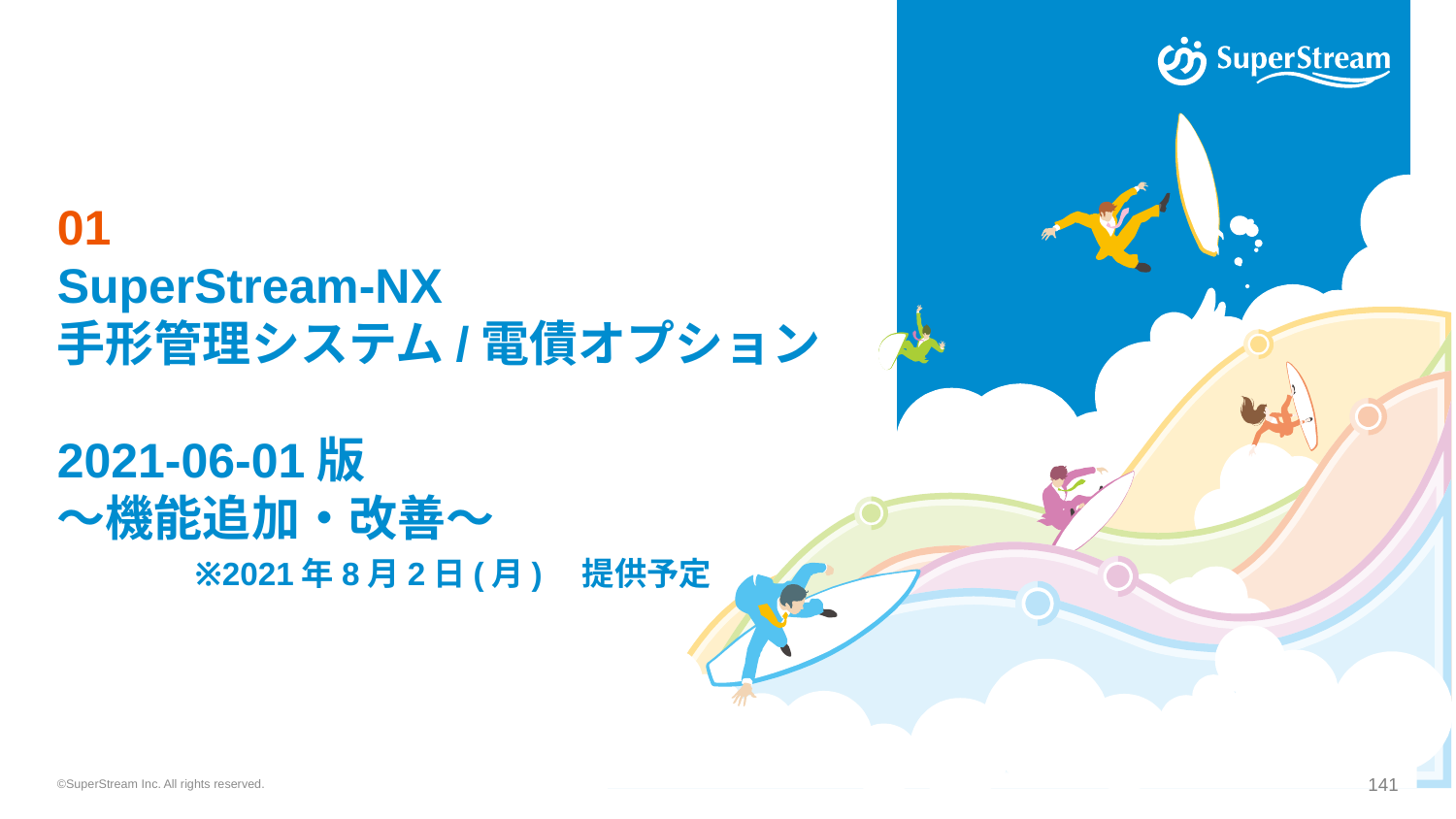

# 01 SuperStream-NX 手形管理システム/電債オプション 2021-06-01版 ～機能追加・改善～
※2021年8月2日(月)　提供予定
©SuperStream Inc. All rights reserved.
141